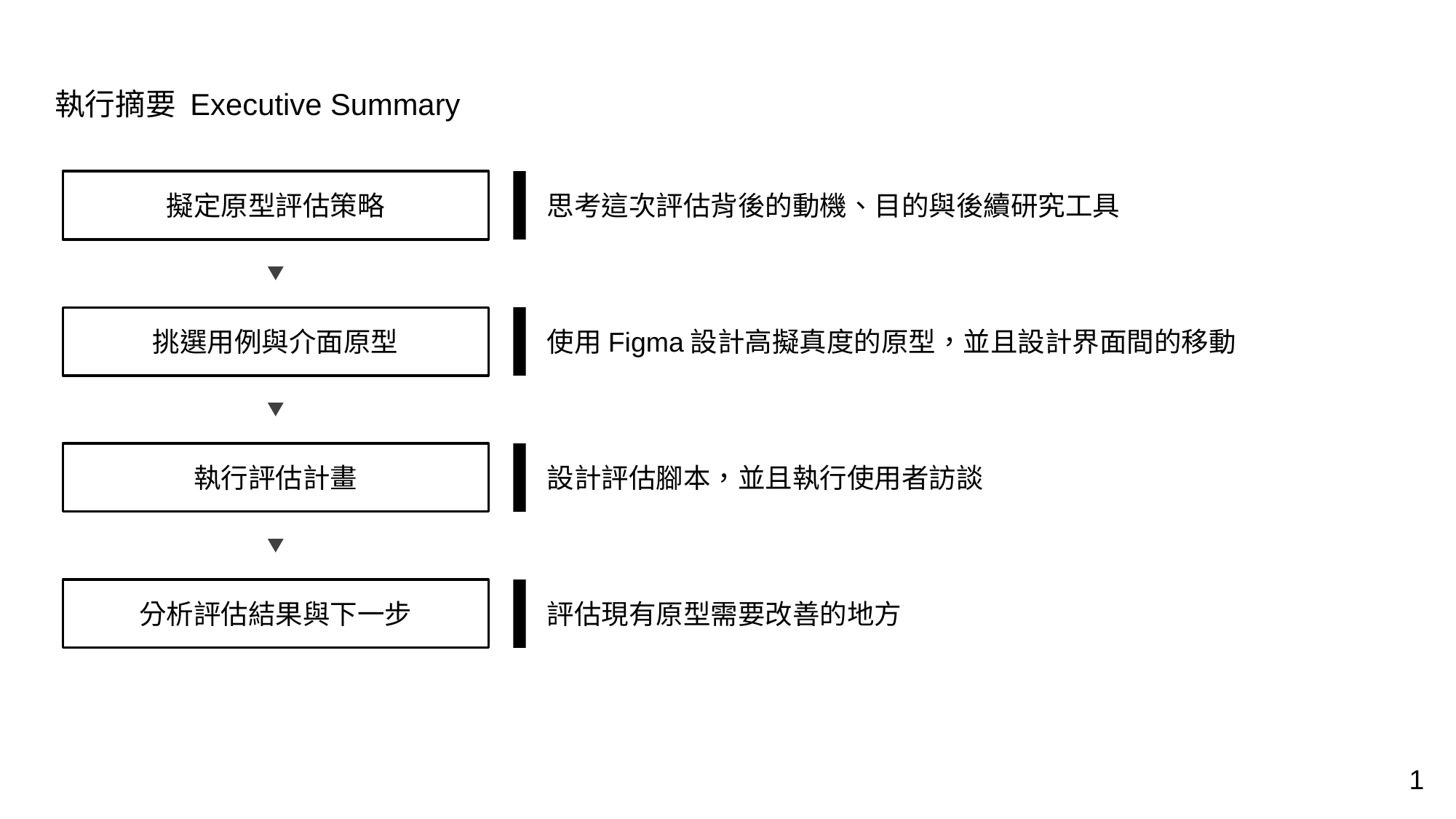

執行摘要 Executive Summary

擬定原型評估策略
思考這次評估背後的動機、目的與後續研究工具

挑選用例與介面原型
使用Figma設計高擬真度的原型，並且設計界面間的移動

設計評估腳本，並且執行使用者訪談
執行評估計畫

評估現有原型需要改善的地方
分析評估結果與下一步
1